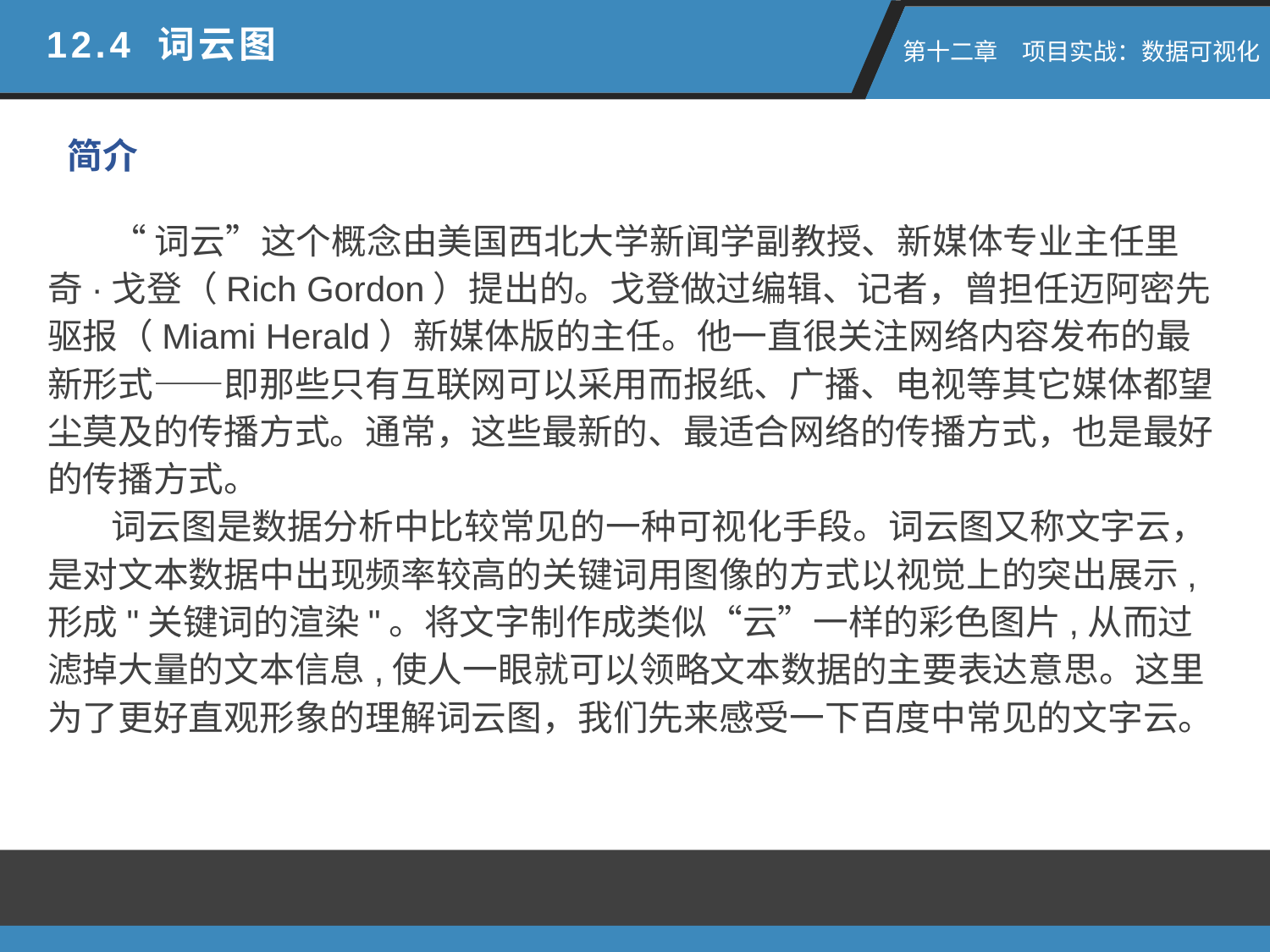

12.4 词云图
  第十二章　项目实战：数据可视化
简介
“词云”这个概念由美国西北大学新闻学副教授、新媒体专业主任里奇·戈登（Rich Gordon）提出的。戈登做过编辑、记者，曾担任迈阿密先驱报（Miami Herald）新媒体版的主任。他一直很关注网络内容发布的最新形式——即那些只有互联网可以采用而报纸、广播、电视等其它媒体都望尘莫及的传播方式。通常，这些最新的、最适合网络的传播方式，也是最好的传播方式。
词云图是数据分析中比较常见的一种可视化手段。词云图又称文字云，是对文本数据中出现频率较高的关键词用图像的方式以视觉上的突出展示,形成"关键词的渲染"。将文字制作成类似“云”一样的彩色图片,从而过滤掉大量的文本信息,使人一眼就可以领略文本数据的主要表达意思。这里为了更好直观形象的理解词云图，我们先来感受一下百度中常见的文字云。